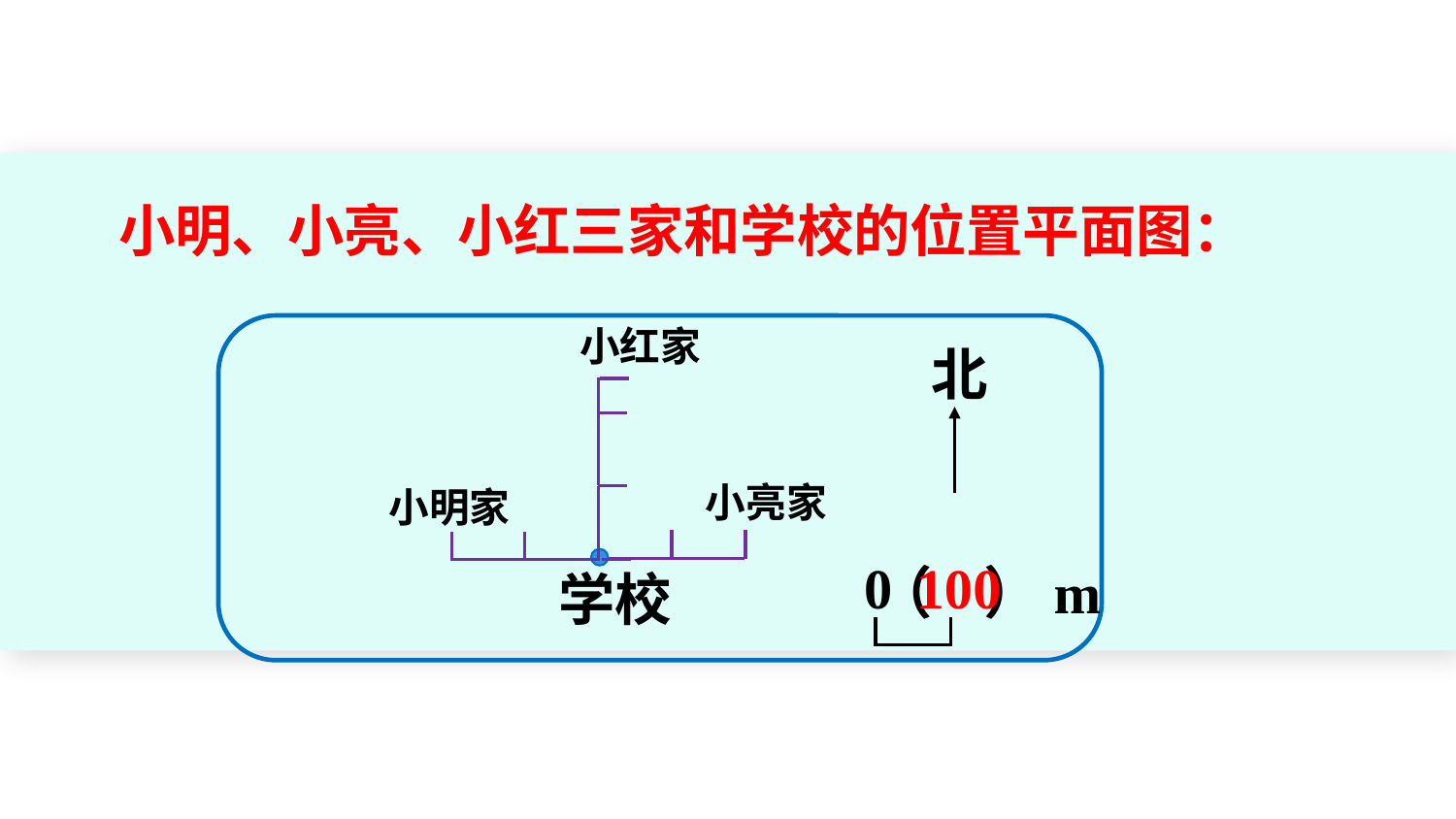

小明、小亮、小红三家和学校的位置平面图：
小红家

北
小亮家
小明家
0
100

（    ）m
学校